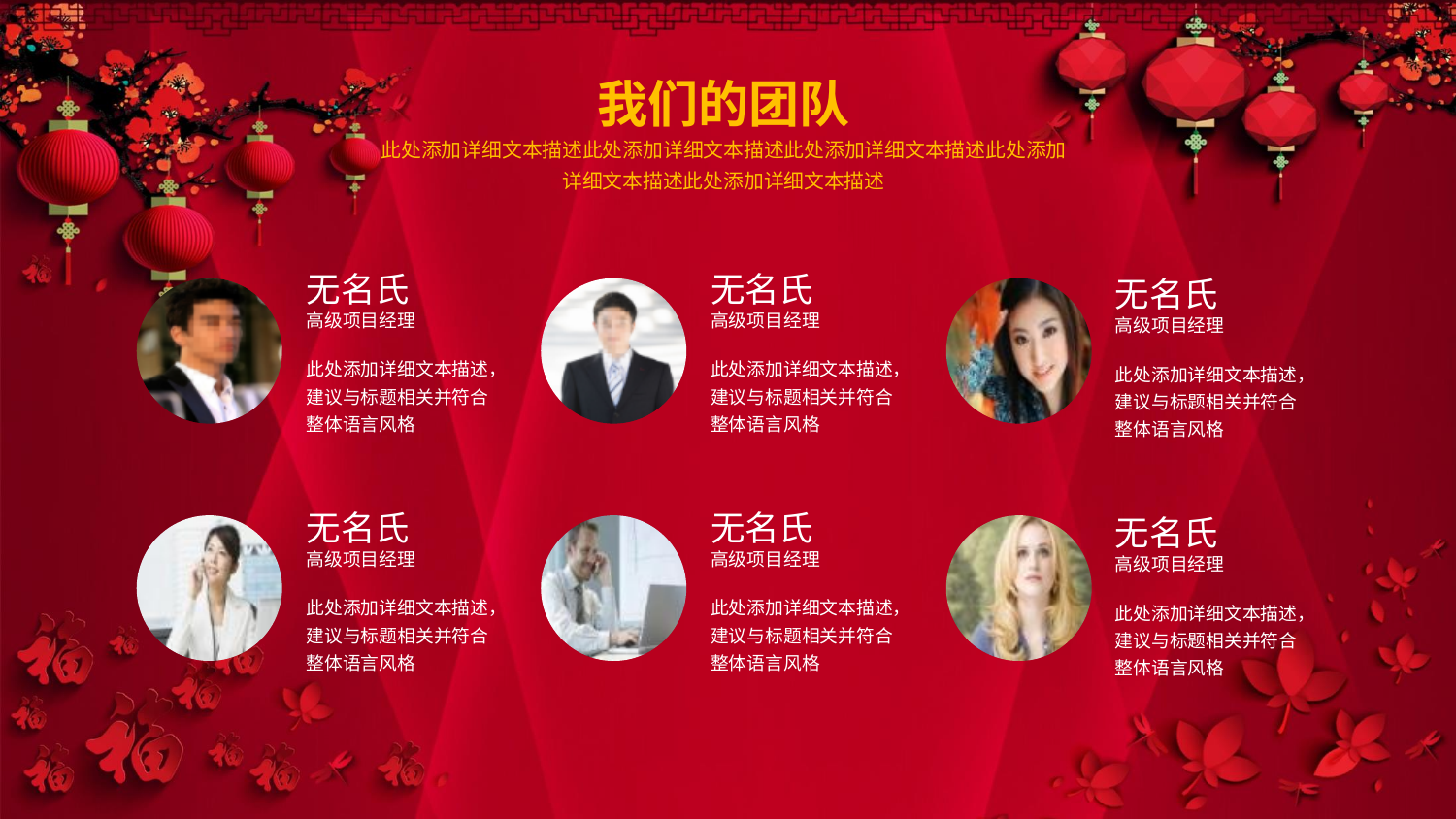

我们的团队
此处添加详细文本描述此处添加详细文本描述此处添加详细文本描述此处添加详细文本描述此处添加详细文本描述
无名氏
高级项目经理

此处添加详细文本描述，建议与标题相关并符合整体语言风格
无名氏
高级项目经理

此处添加详细文本描述，建议与标题相关并符合整体语言风格
无名氏
高级项目经理

此处添加详细文本描述，建议与标题相关并符合整体语言风格

无名氏
高级项目经理

此处添加详细文本描述，建议与标题相关并符合整体语言风格
无名氏
高级项目经理

此处添加详细文本描述，建议与标题相关并符合整体语言风格
无名氏
高级项目经理

此处添加详细文本描述，建议与标题相关并符合整体语言风格